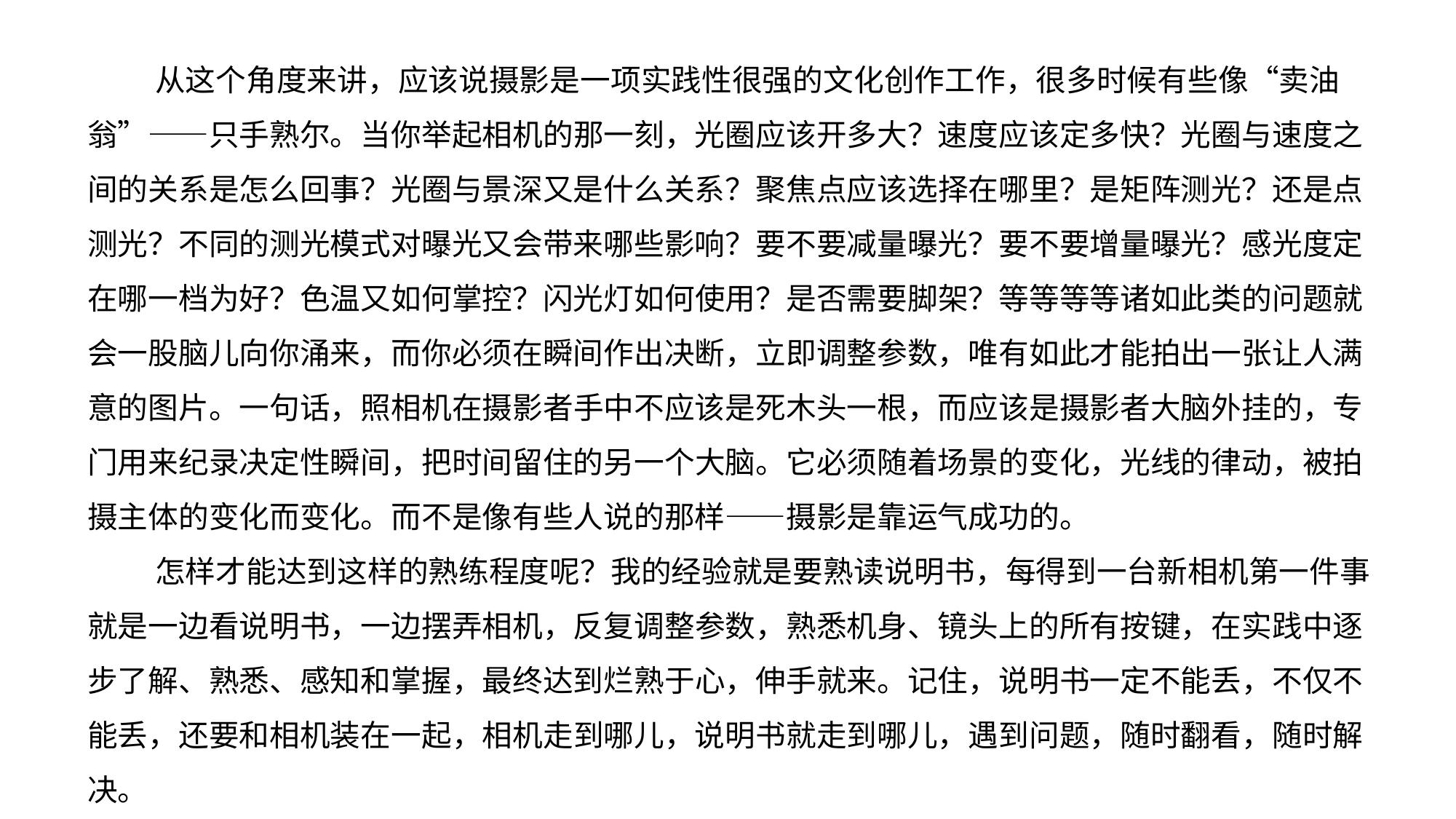

从这个角度来讲，应该说摄影是一项实践性很强的文化创作工作，很多时候有些像“卖油翁”——只手熟尔。当你举起相机的那一刻，光圈应该开多大？速度应该定多快？光圈与速度之间的关系是怎么回事？光圈与景深又是什么关系？聚焦点应该选择在哪里？是矩阵测光？还是点测光？不同的测光模式对曝光又会带来哪些影响？要不要减量曝光？要不要增量曝光？感光度定在哪一档为好？色温又如何掌控？闪光灯如何使用？是否需要脚架？等等等等诸如此类的问题就会一股脑儿向你涌来，而你必须在瞬间作出决断，立即调整参数，唯有如此才能拍出一张让人满意的图片。一句话，照相机在摄影者手中不应该是死木头一根，而应该是摄影者大脑外挂的，专门用来纪录决定性瞬间，把时间留住的另一个大脑。它必须随着场景的变化，光线的律动，被拍摄主体的变化而变化。而不是像有些人说的那样——摄影是靠运气成功的。
         怎样才能达到这样的熟练程度呢？我的经验就是要熟读说明书，每得到一台新相机第一件事就是一边看说明书，一边摆弄相机，反复调整参数，熟悉机身、镜头上的所有按键，在实践中逐步了解、熟悉、感知和掌握，最终达到烂熟于心，伸手就来。记住，说明书一定不能丢，不仅不能丢，还要和相机装在一起，相机走到哪儿，说明书就走到哪儿，遇到问题，随时翻看，随时解决。